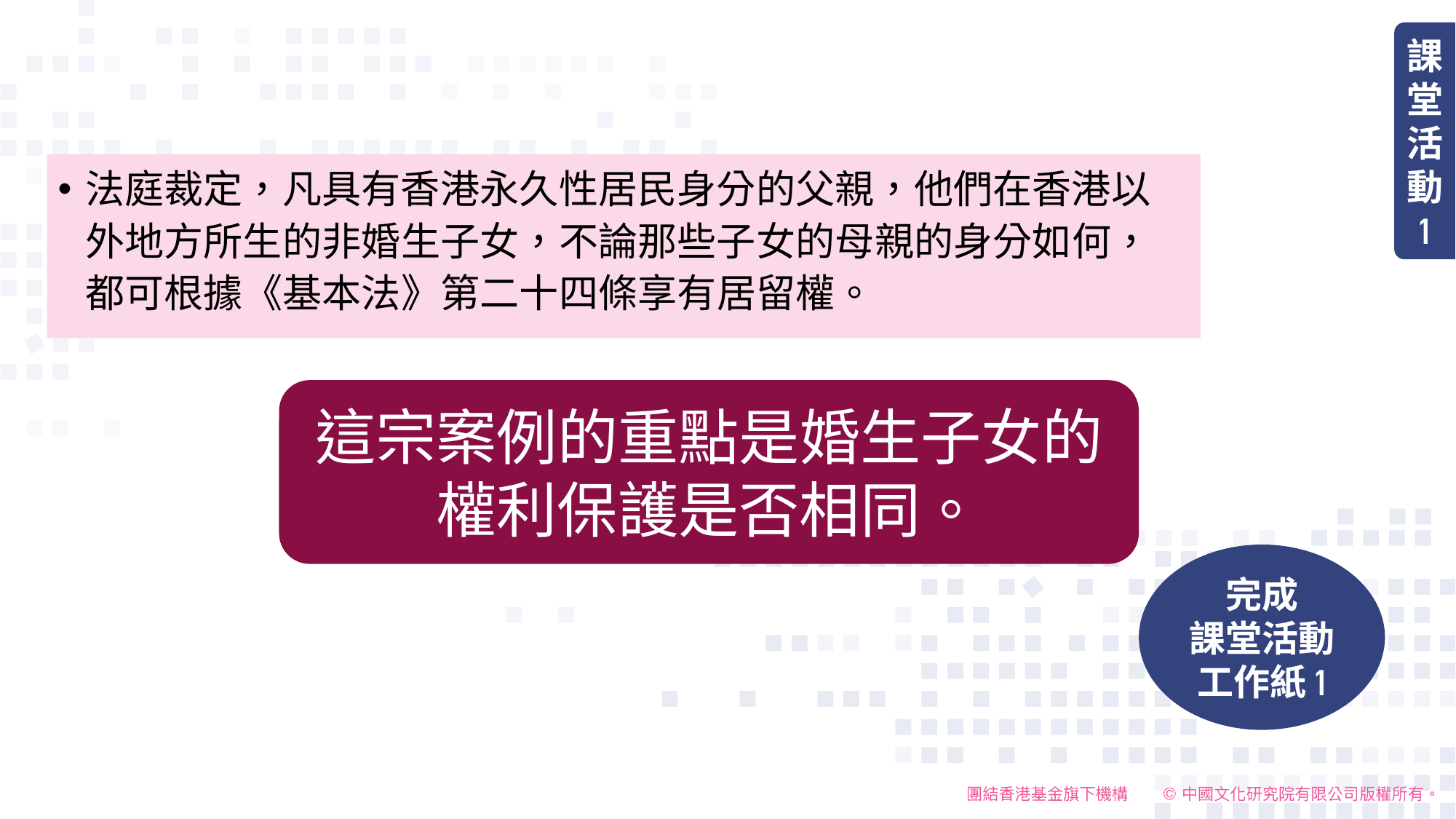

課堂活動
1

法庭裁定，凡具有香港永久性居民身分的父親，他們在香港以外地方所生的非婚生子女，不論那些子女的母親的身分如何，都可根據《基本法》第二十四條享有居留權。
這宗案例的重點是婚生子女的權利保護是否相同。
完成
課堂活動工作紙1